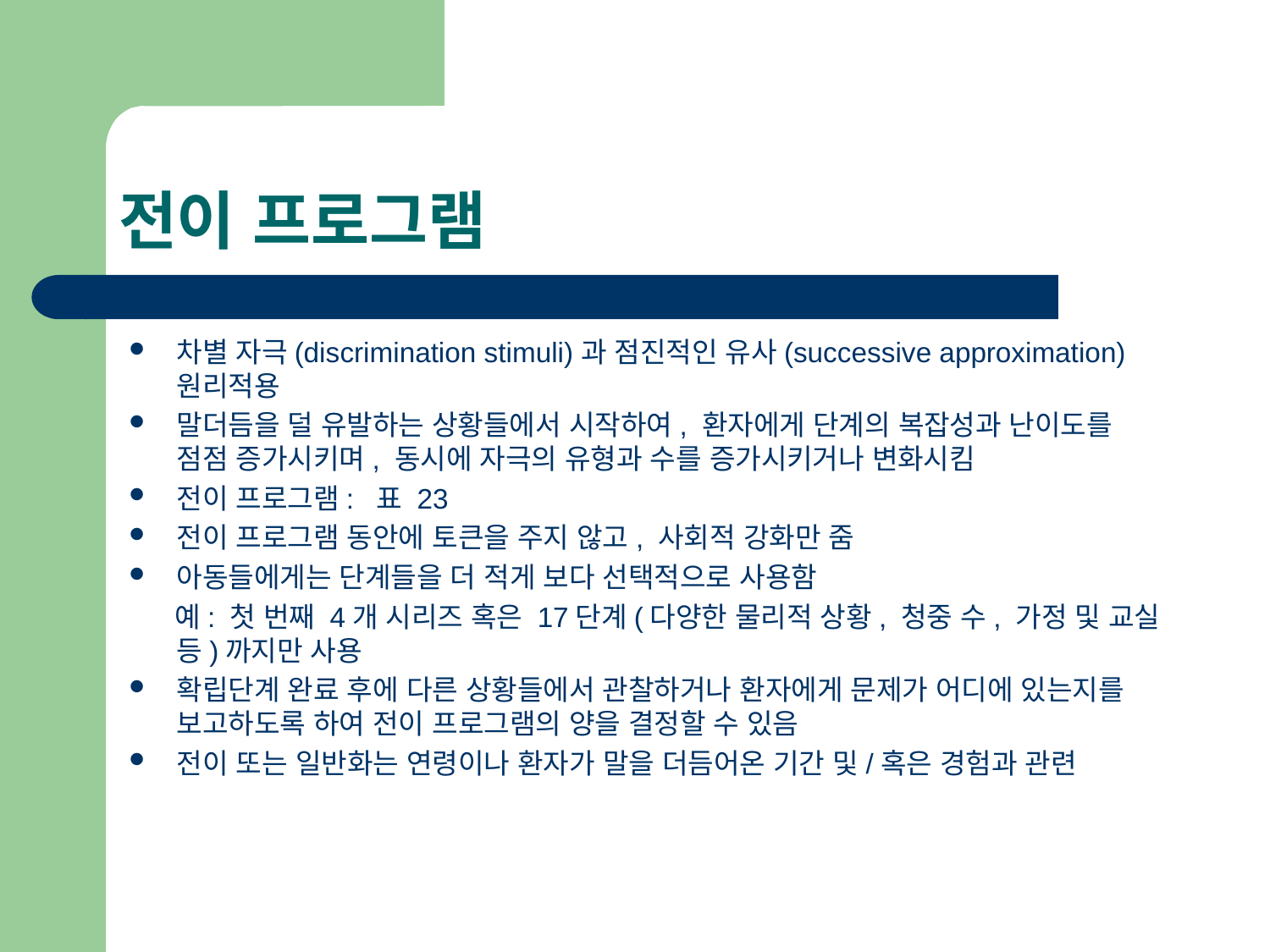

# 전이 프로그램
차별 자극(discrimination stimuli)과 점진적인 유사(successive approximation) 원리적용
말더듬을 덜 유발하는 상황들에서 시작하여, 환자에게 단계의 복잡성과 난이도를 점점 증가시키며, 동시에 자극의 유형과 수를 증가시키거나 변화시킴
전이 프로그램:  표 23
전이 프로그램 동안에 토큰을 주지 않고, 사회적 강화만 줌
아동들에게는 단계들을 더 적게 보다 선택적으로 사용함
     예: 첫 번째 4개 시리즈 혹은 17단계(다양한 물리적 상황, 청중 수, 가정 및 교실 등)까지만 사용
확립단계 완료 후에 다른 상황들에서 관찰하거나 환자에게 문제가 어디에 있는지를 보고하도록 하여 전이 프로그램의 양을 결정할 수 있음
전이 또는 일반화는 연령이나 환자가 말을 더듬어온 기간 및/혹은 경험과 관련